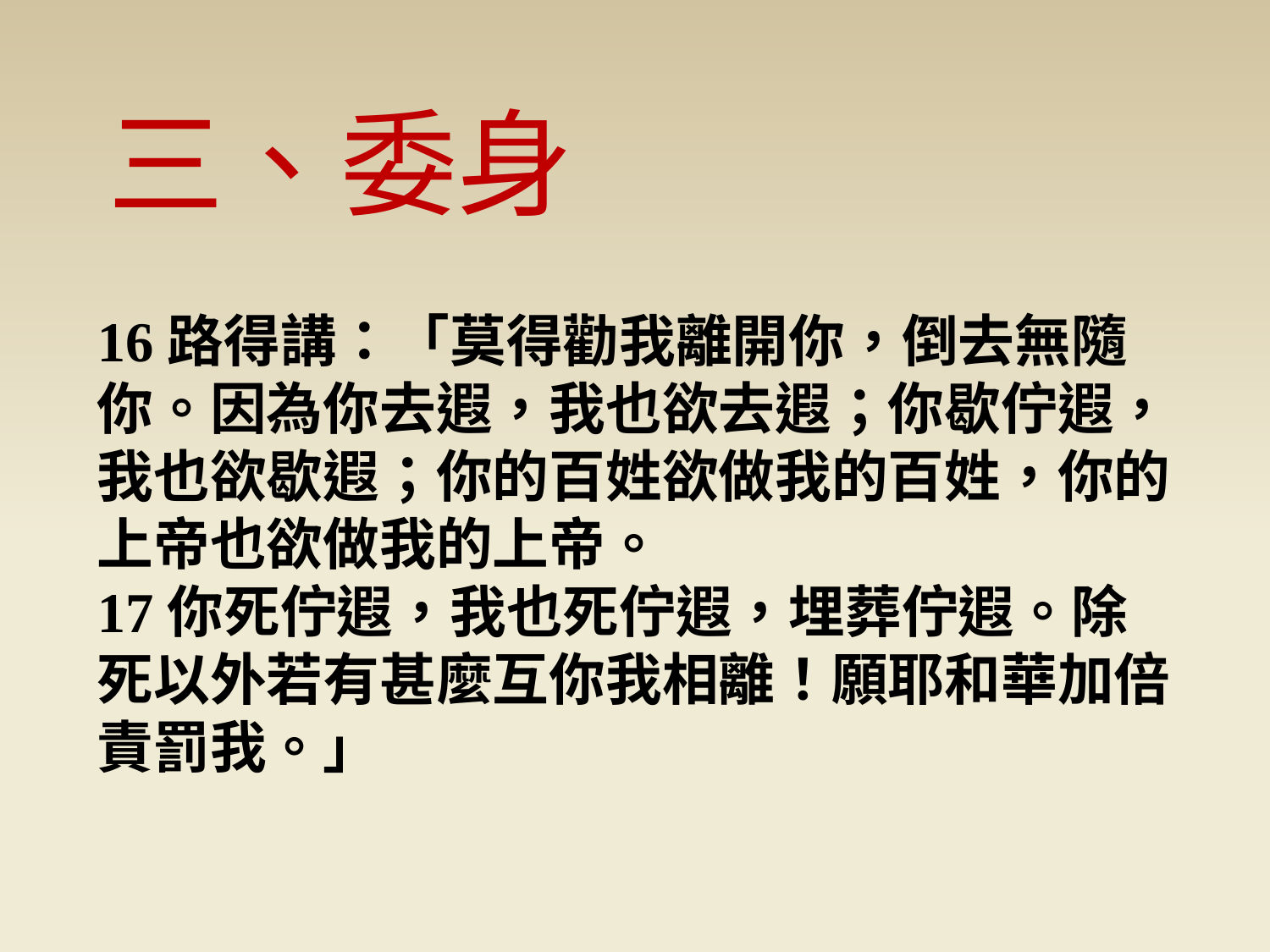

三、委身
16路得講：「莫得勸我離開你，倒去無隨你。因為你去遐，我也欲去遐；你歇佇遐，我也欲歇遐；你的百姓欲做我的百姓，你的上帝也欲做我的上帝。
17你死佇遐，我也死佇遐，埋葬佇遐。除死以外若有甚麼互你我相離！願耶和華加倍責罰我。」